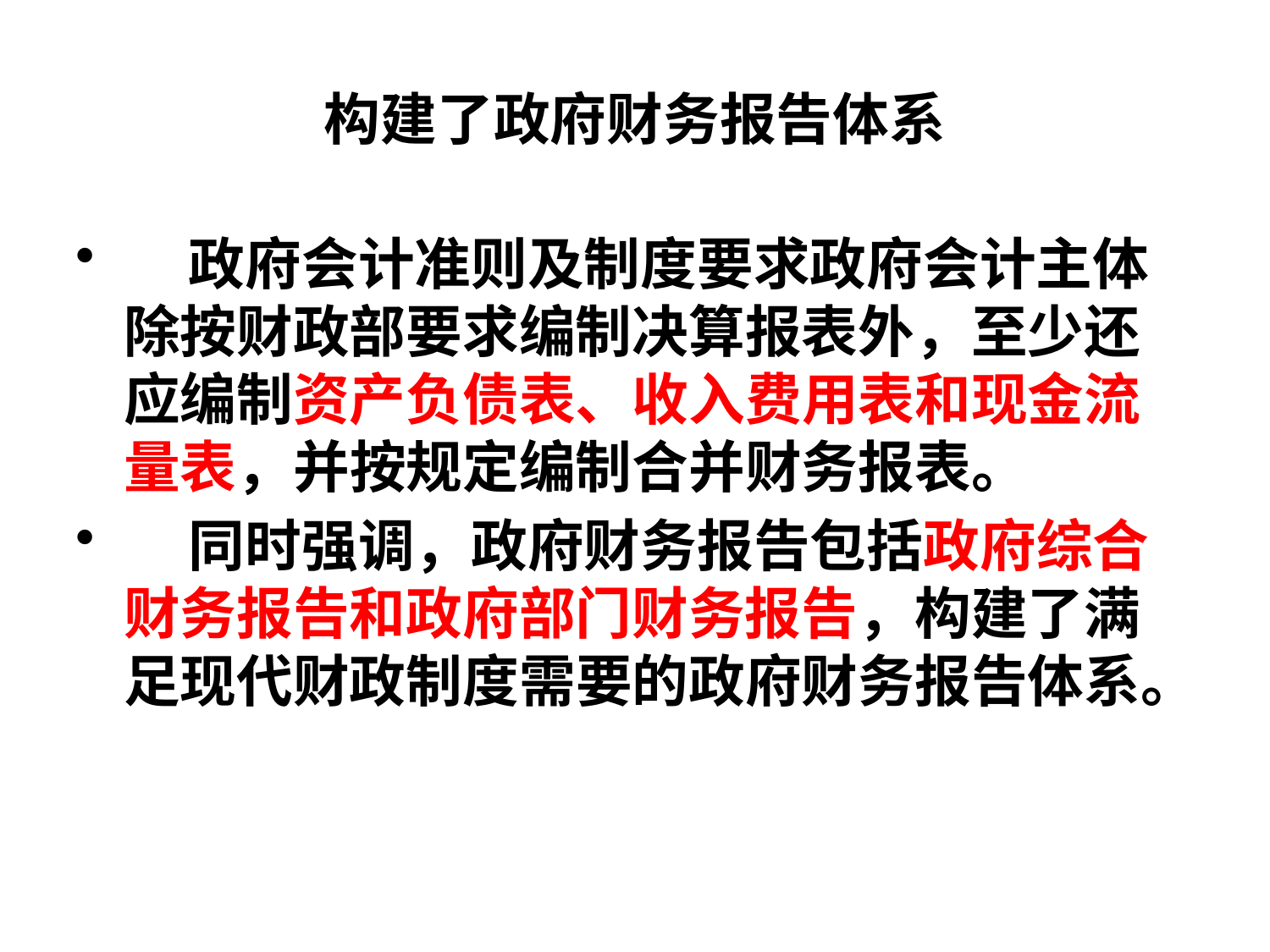

# 构建了政府财务报告体系
    政府会计准则及制度要求政府会计主体除按财政部要求编制决算报表外，至少还应编制资产负债表、收入费用表和现金流量表，并按规定编制合并财务报表。
    同时强调，政府财务报告包括政府综合财务报告和政府部门财务报告，构建了满足现代财政制度需要的政府财务报告体系。